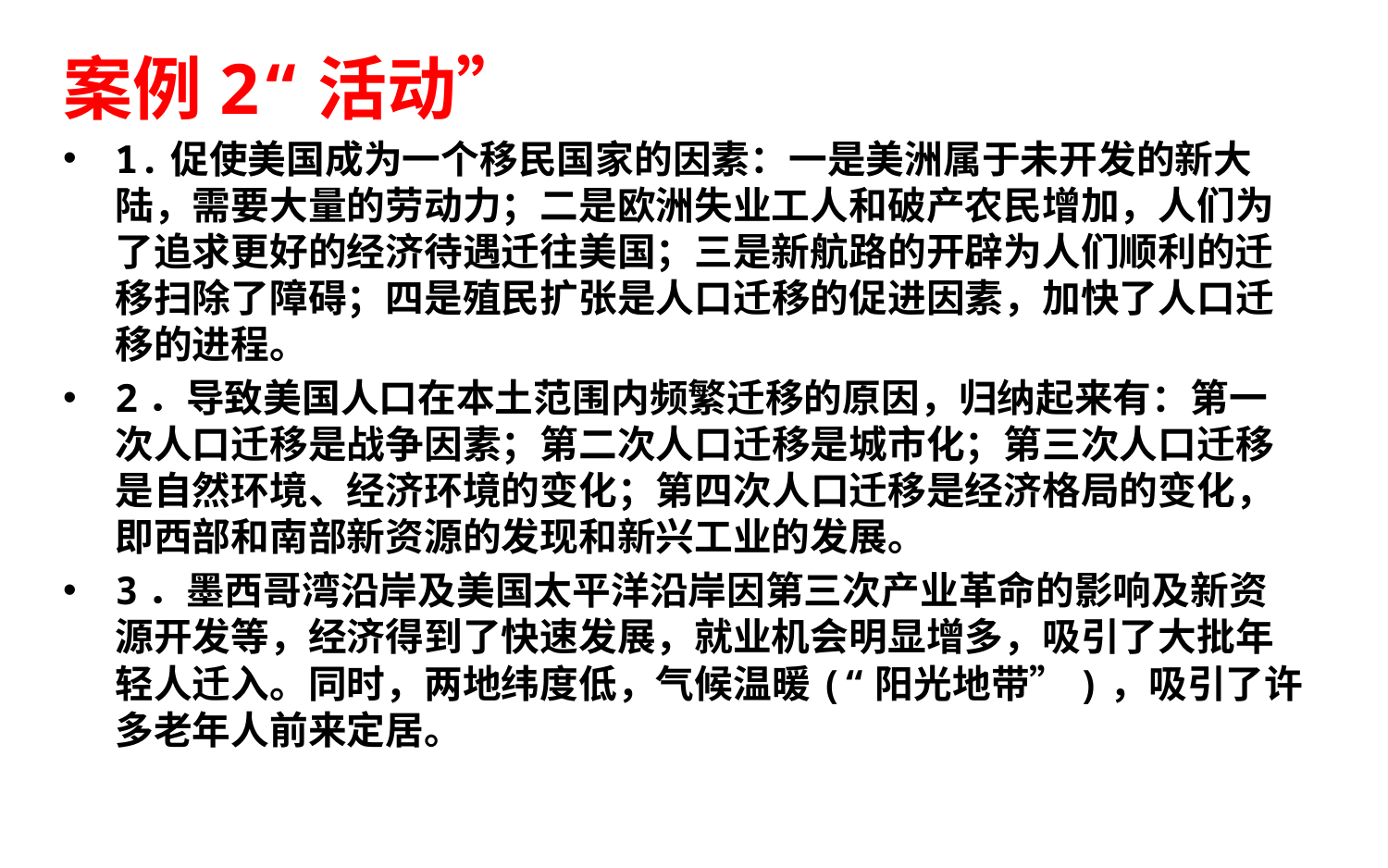

# 案例2“活动”
1.促使美国成为一个移民国家的因素：一是美洲属于未开发的新大陆，需要大量的劳动力；二是欧洲失业工人和破产农民增加，人们为了追求更好的经济待遇迁往美国；三是新航路的开辟为人们顺利的迁移扫除了障碍；四是殖民扩张是人口迁移的促进因素，加快了人口迁移的进程。
2．导致美国人口在本土范围内频繁迁移的原因，归纳起来有：第一次人口迁移是战争因素；第二次人口迁移是城市化；第三次人口迁移是自然环境、经济环境的变化；第四次人口迁移是经济格局的变化，即西部和南部新资源的发现和新兴工业的发展。
3．墨西哥湾沿岸及美国太平洋沿岸因第三次产业革命的影响及新资源开发等，经济得到了快速发展，就业机会明显增多，吸引了大批年轻人迁入。同时，两地纬度低，气候温暖(“阳光地带”)，吸引了许多老年人前来定居。